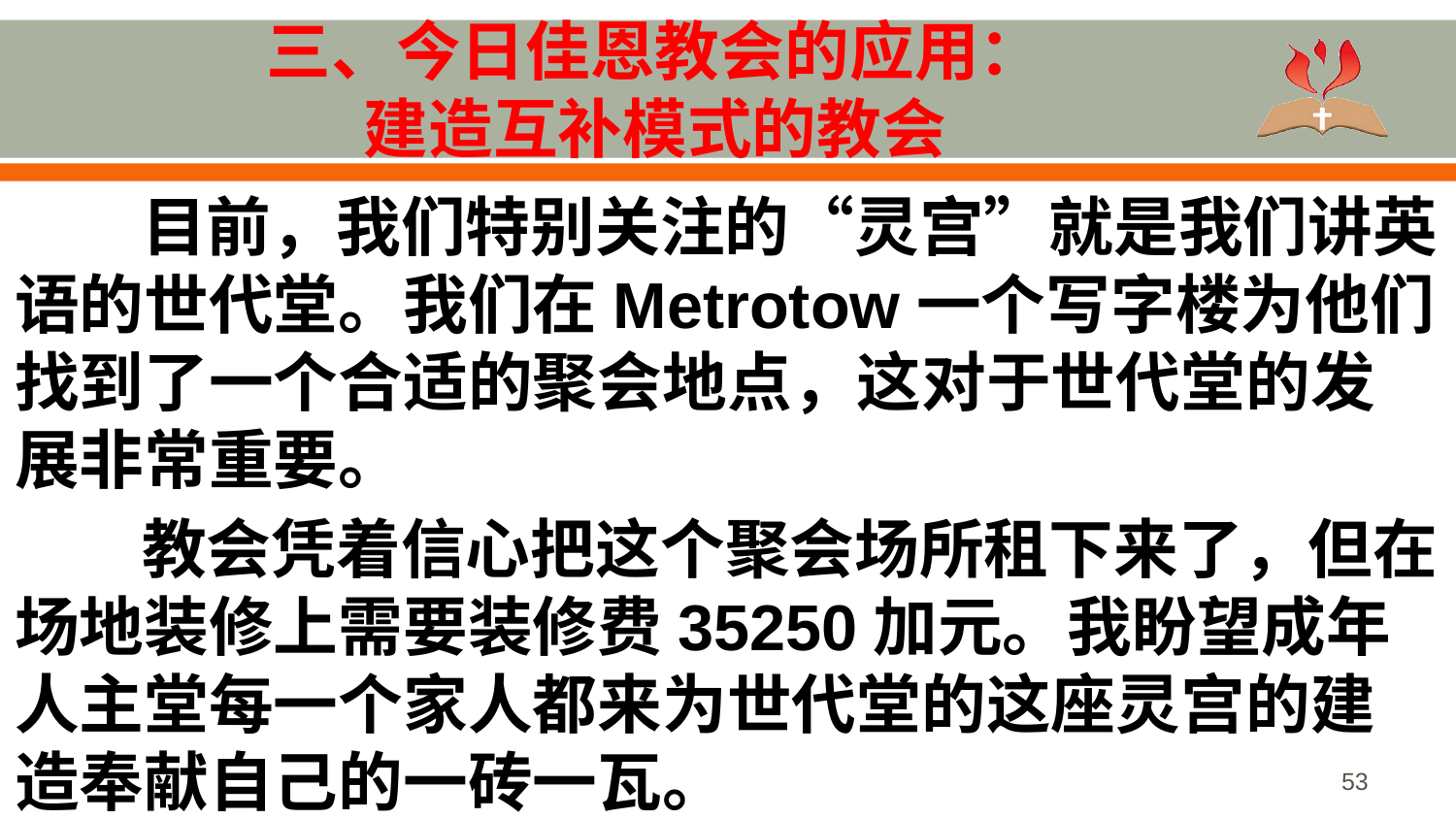

# 三、今日佳恩教会的应用： 建造互补模式的教会
目前，我们特别关注的“灵宫”就是我们讲英语的世代堂。我们在Metrotow一个写字楼为他们找到了一个合适的聚会地点，这对于世代堂的发展非常重要。
教会凭着信心把这个聚会场所租下来了，但在场地装修上需要装修费35250加元。我盼望成年人主堂每一个家人都来为世代堂的这座灵宫的建造奉献自己的一砖一瓦。
53